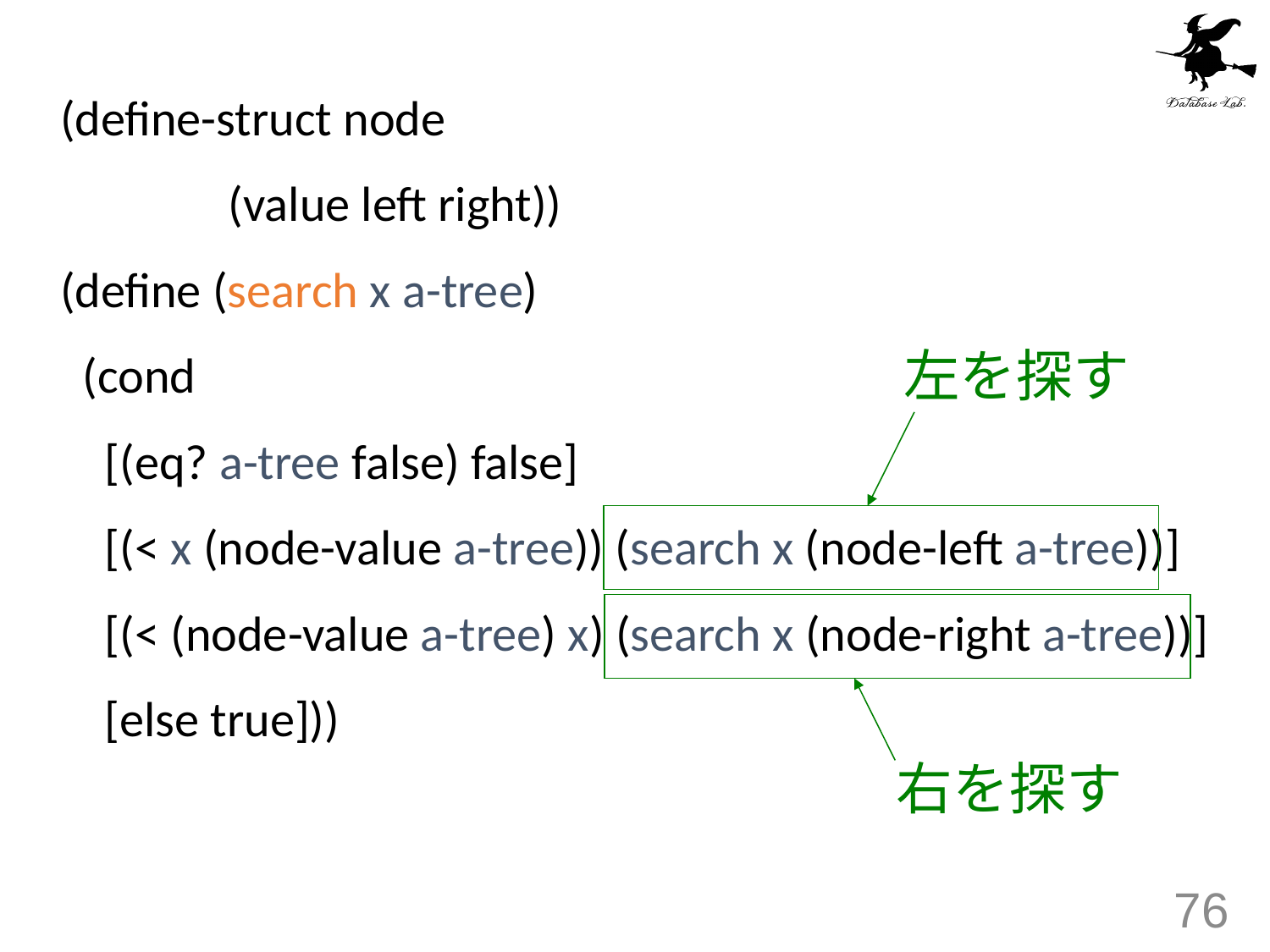

(define-struct node
               (value left right))
(define (search x a-tree)
  (cond
    [(eq? a-tree false) false]
    [(< x (node-value a-tree)) (search x (node-left a-tree))]
    [(< (node-value a-tree) x) (search x (node-right a-tree))]
    [else true]))

左を探す

右を探す
76